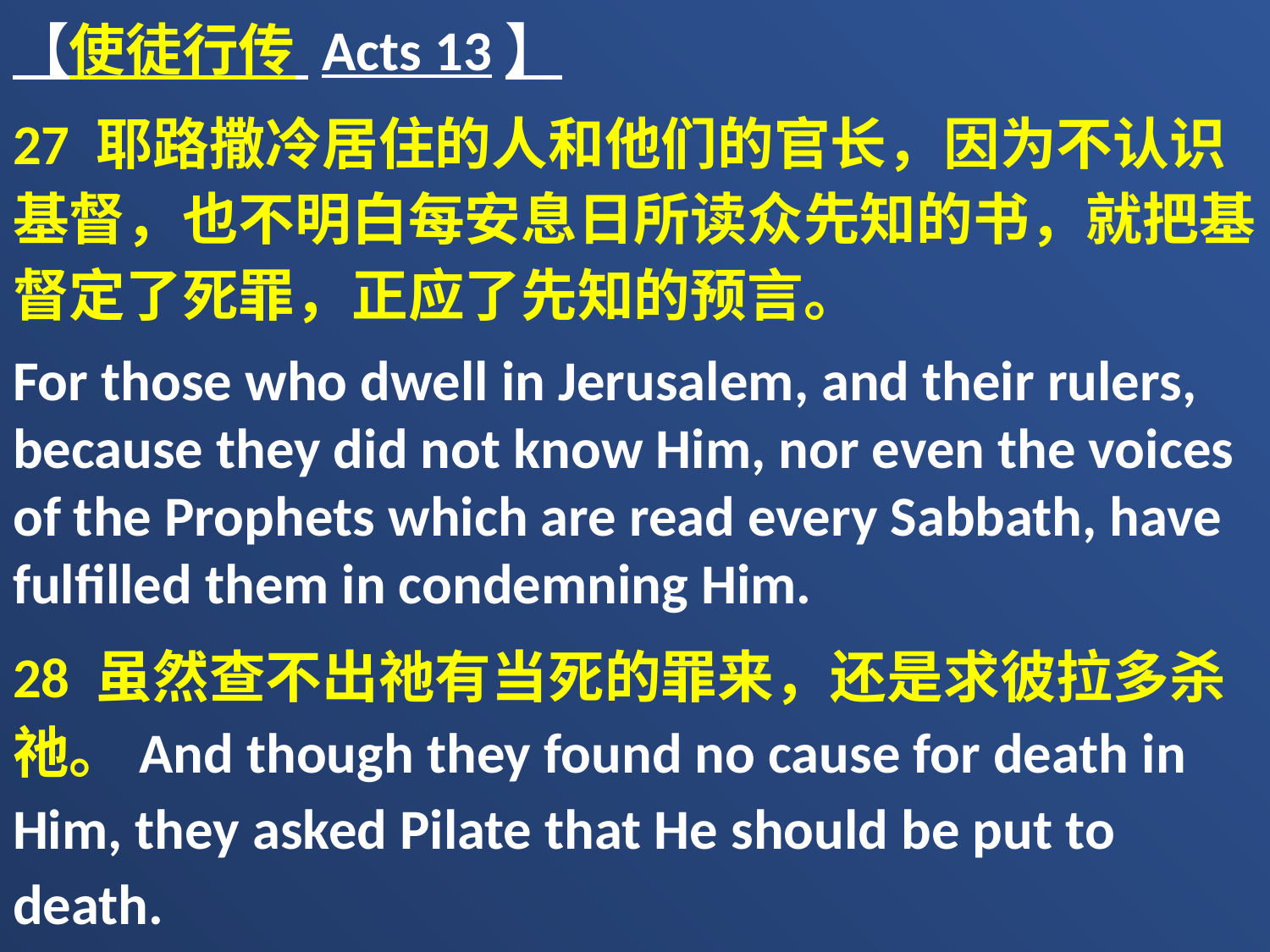

【使徒行传 Acts 13】
27 耶路撒冷居住的人和他们的官长，因为不认识基督，也不明白每安息日所读众先知的书，就把基督定了死罪，正应了先知的预言。
For those who dwell in Jerusalem, and their rulers, because they did not know Him, nor even the voices of the Prophets which are read every Sabbath, have fulfilled them in condemning Him.
28 虽然查不出祂有当死的罪来，还是求彼拉多杀祂。And though they found no cause for death in Him, they asked Pilate that He should be put to death.